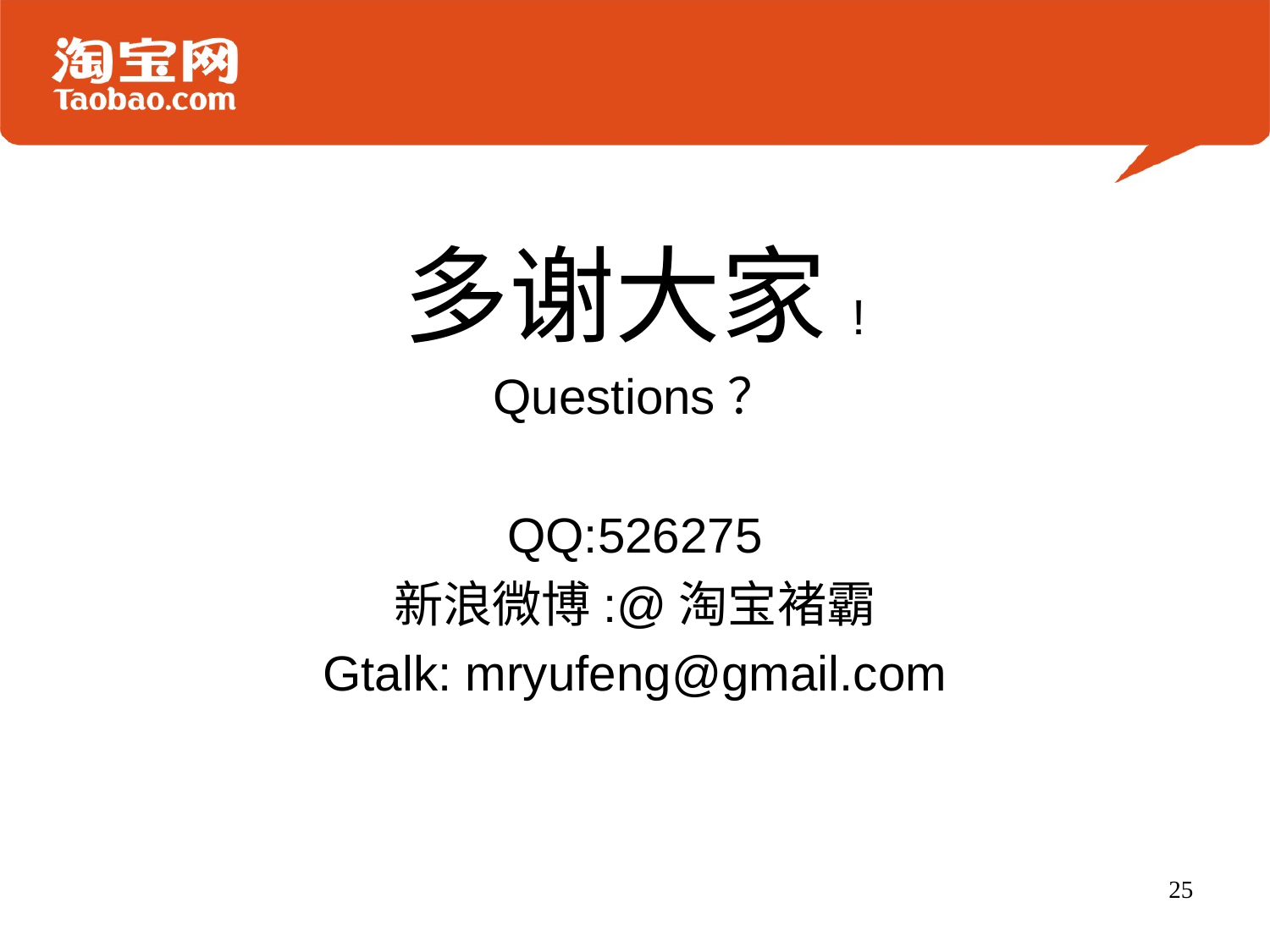

#
多谢大家!
Questions？

QQ:526275
新浪微博:@淘宝褚霸
Gtalk: mryufeng@gmail.com
25